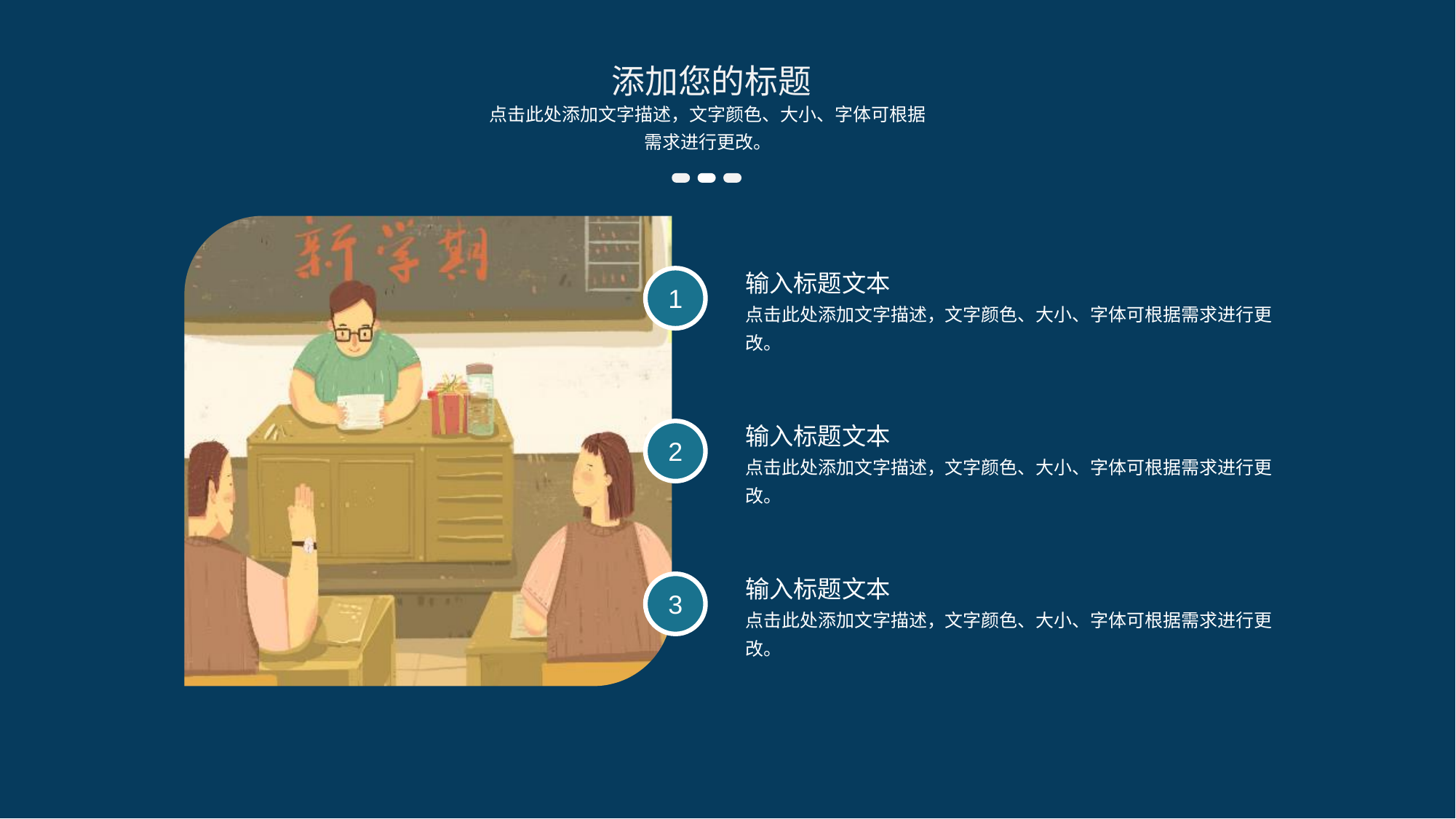

添加您的标题
点击此处添加文字描述，文字颜色、大小、字体可根据需求进行更改。

1
输入标题文本
点击此处添加文字描述，文字颜色、大小、字体可根据需求进行更改。
2
输入标题文本
点击此处添加文字描述，文字颜色、大小、字体可根据需求进行更改。
3
输入标题文本
点击此处添加文字描述，文字颜色、大小、字体可根据需求进行更改。